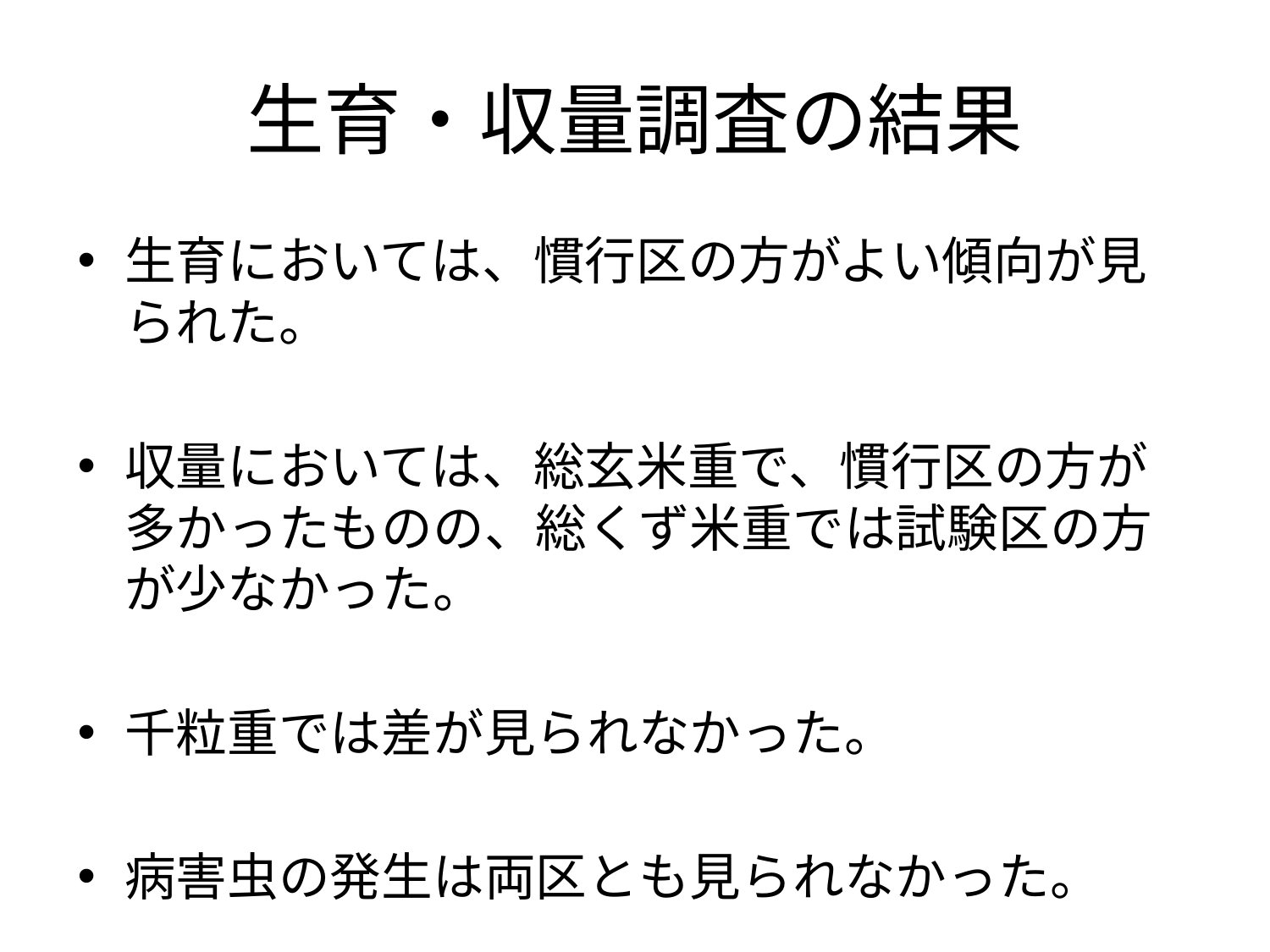

# 生育・収量調査の結果
生育においては、慣行区の方がよい傾向が見られた。

収量においては、総玄米重で、慣行区の方が多かったものの、総くず米重では試験区の方が少なかった。

千粒重では差が見られなかった。

病害虫の発生は両区とも見られなかった。